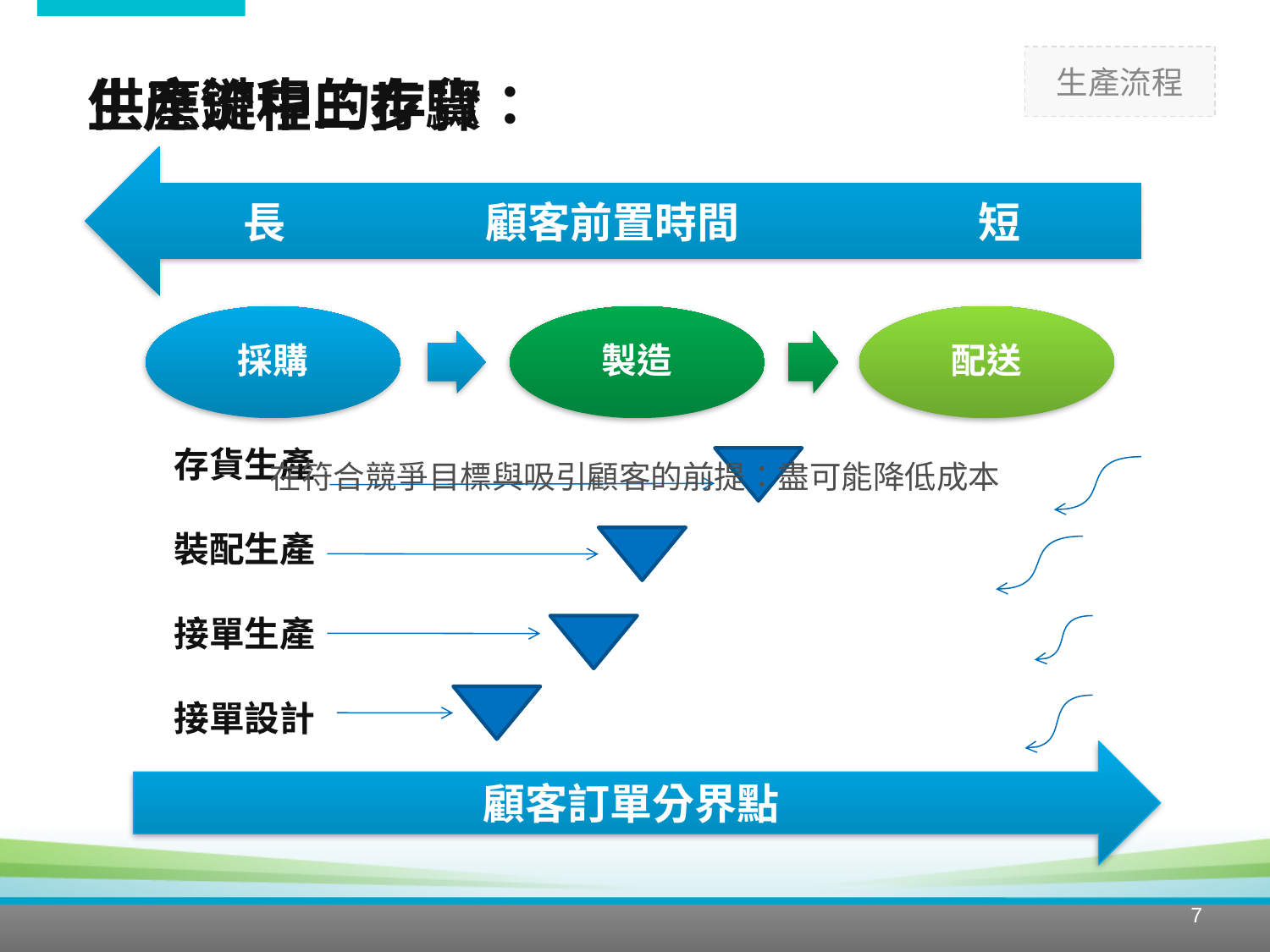

# 供應鏈中的存貨
生產流程三步驟：
長                     顧客前置時間                         短
採購

製造

配送
存貨生產

裝配生產

接單生產

接單設計

顧客訂單分界點
在符合競爭目標與吸引顧客的前提：盡可能降低成本
7